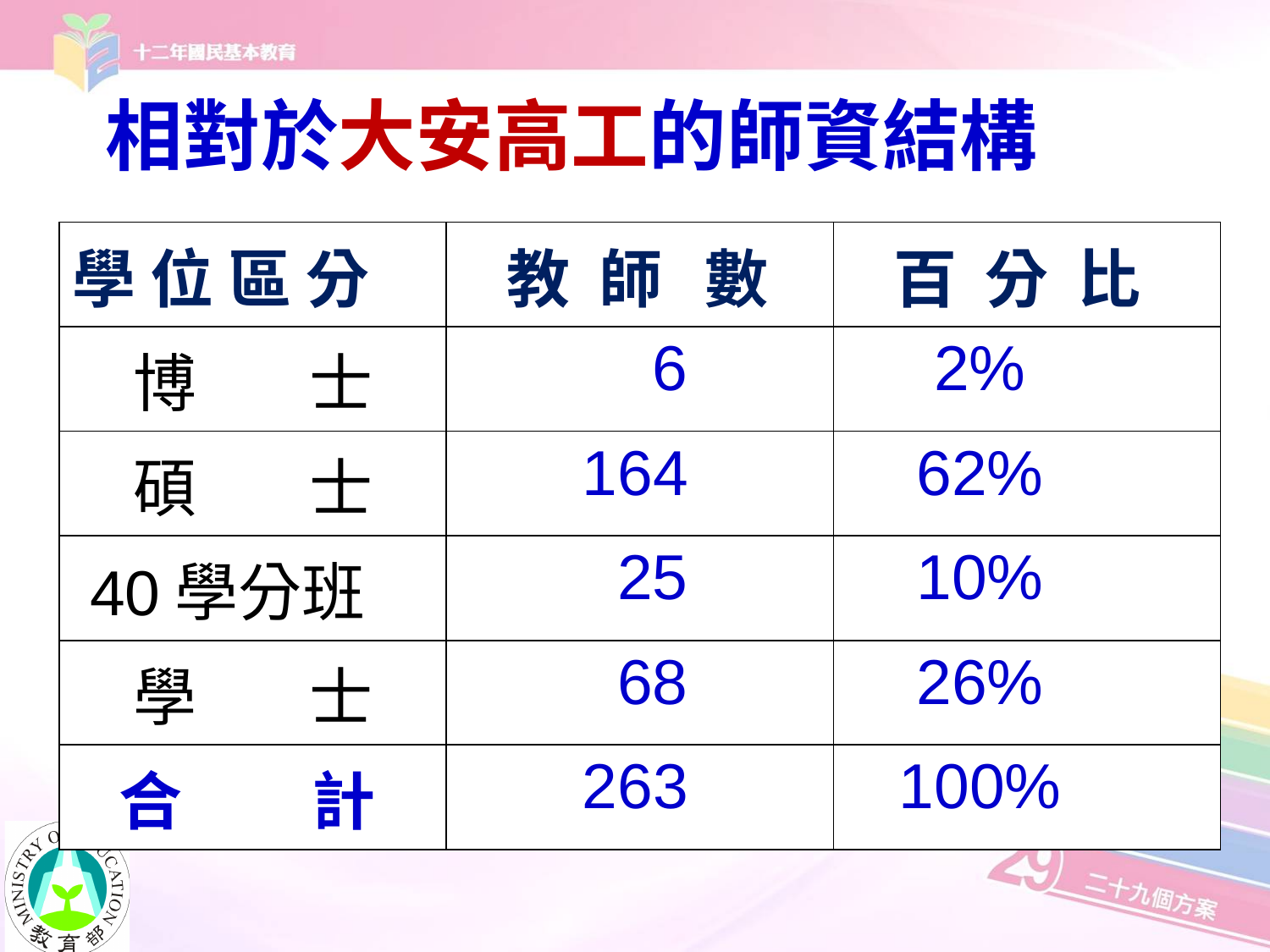

相對於大安高工的師資結構
| 學 位 區 分 | 教 師 數 | 百 分 比 |
| --- | --- | --- |
| 博 士 | 6 | 2% |
| 碩 士 | 164 | 62% |
| 40學分班 | 25 | 10% |
| 學 士 | 68 | 26% |
| 合 計 | 263 | 100% |